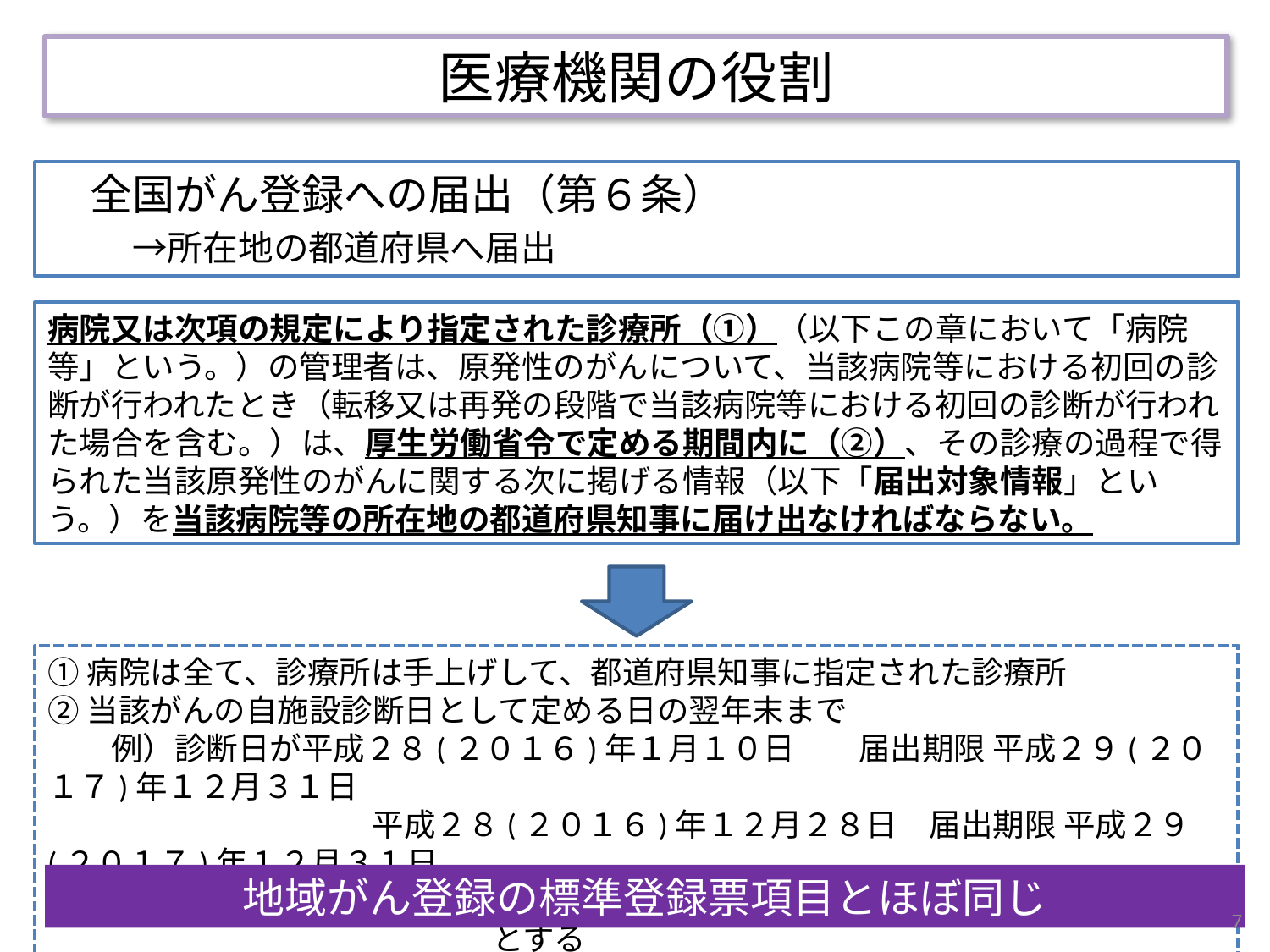

医療機関の役割
　全国がん登録への届出（第６条）
　　→所在地の都道府県へ届出
病院又は次項の規定により指定された診療所（①）（以下この章において「病院等」という。）の管理者は、原発性のがんについて、当該病院等における初回の診断が行われたとき（転移又は再発の段階で当該病院等における初回の診断が行われた場合を含む。）は、厚生労働省令で定める期間内に（②）、その診療の過程で得られた当該原発性のがんに関する次に掲げる情報（以下「届出対象情報」という。）を当該病院等の所在地の都道府県知事に届け出なければならない。

①病院は全て、診療所は手上げして、都道府県知事に指定された診療所
②当該がんの自施設診断日として定める日の翌年末まで
　　例）診断日が平成２８(２０１６)年１月１０日　　届出期限 平成２９(２０１７)年１２月３１日
　　　　　　　　　　 平成２８(２０１６)年１２月２８日　届出期限 平成２９(２０１７)年１２月３１日
　　　　　　　　　　　　　　　　　　　　　　　　　　　　　　　　　　　　　　　　　　　　　　　　　　　とする
地域がん登録の標準登録票項目とほぼ同じ
7